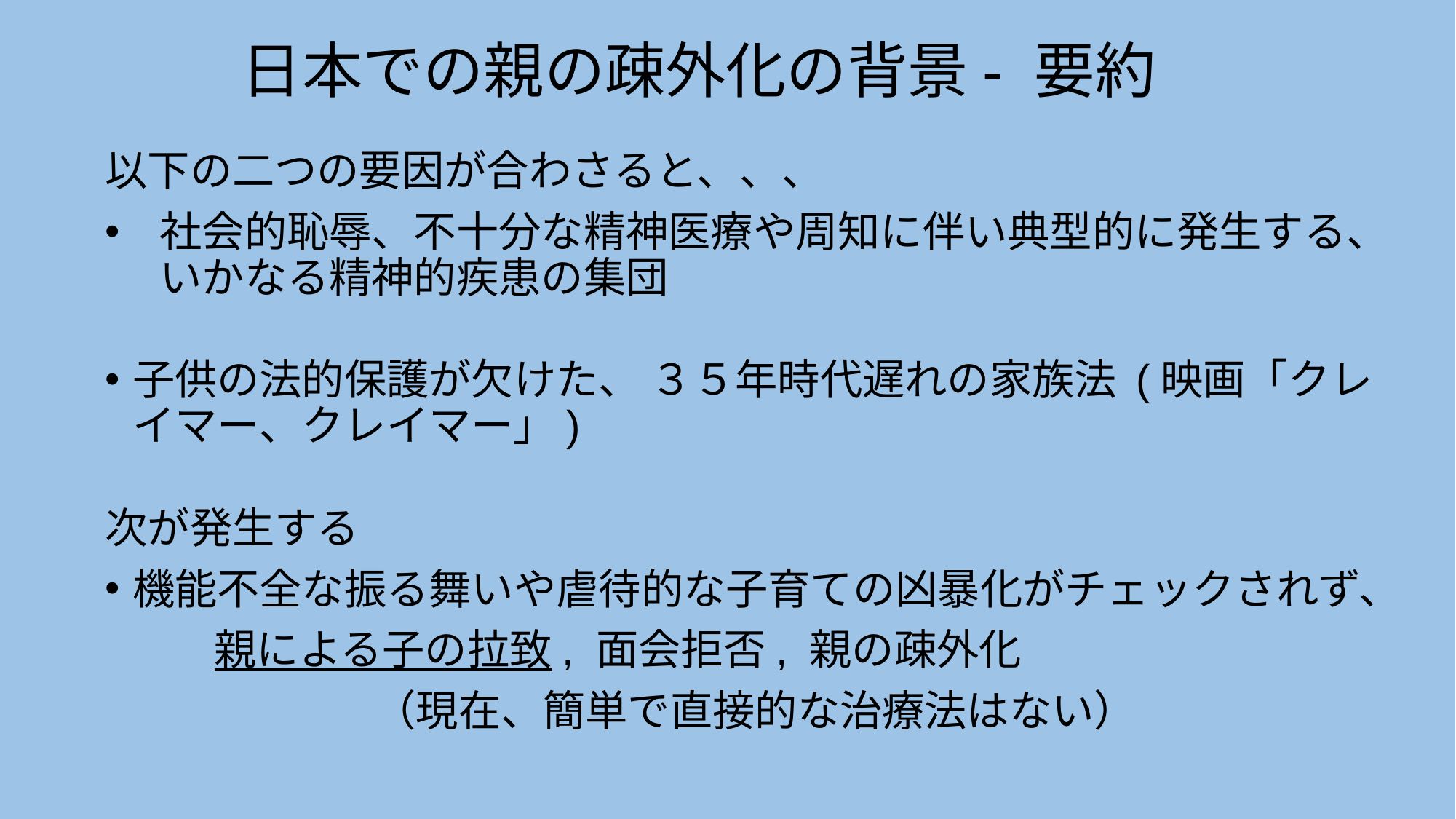

日本での親の疎外化の背景- 要約
以下の二つの要因が合わさると、、、
社会的恥辱、不十分な精神医療や周知に伴い典型的に発生する、いかなる精神的疾患の集団

子供の法的保護が欠けた、 ３５年時代遅れの家族法 (映画「クレイマー、クレイマー」)

次が発生する
機能不全な振る舞いや虐待的な子育ての凶暴化がチェックされず、
	親による子の拉致, 面会拒否, 親の疎外化
（現在、簡単で直接的な治療法はない）